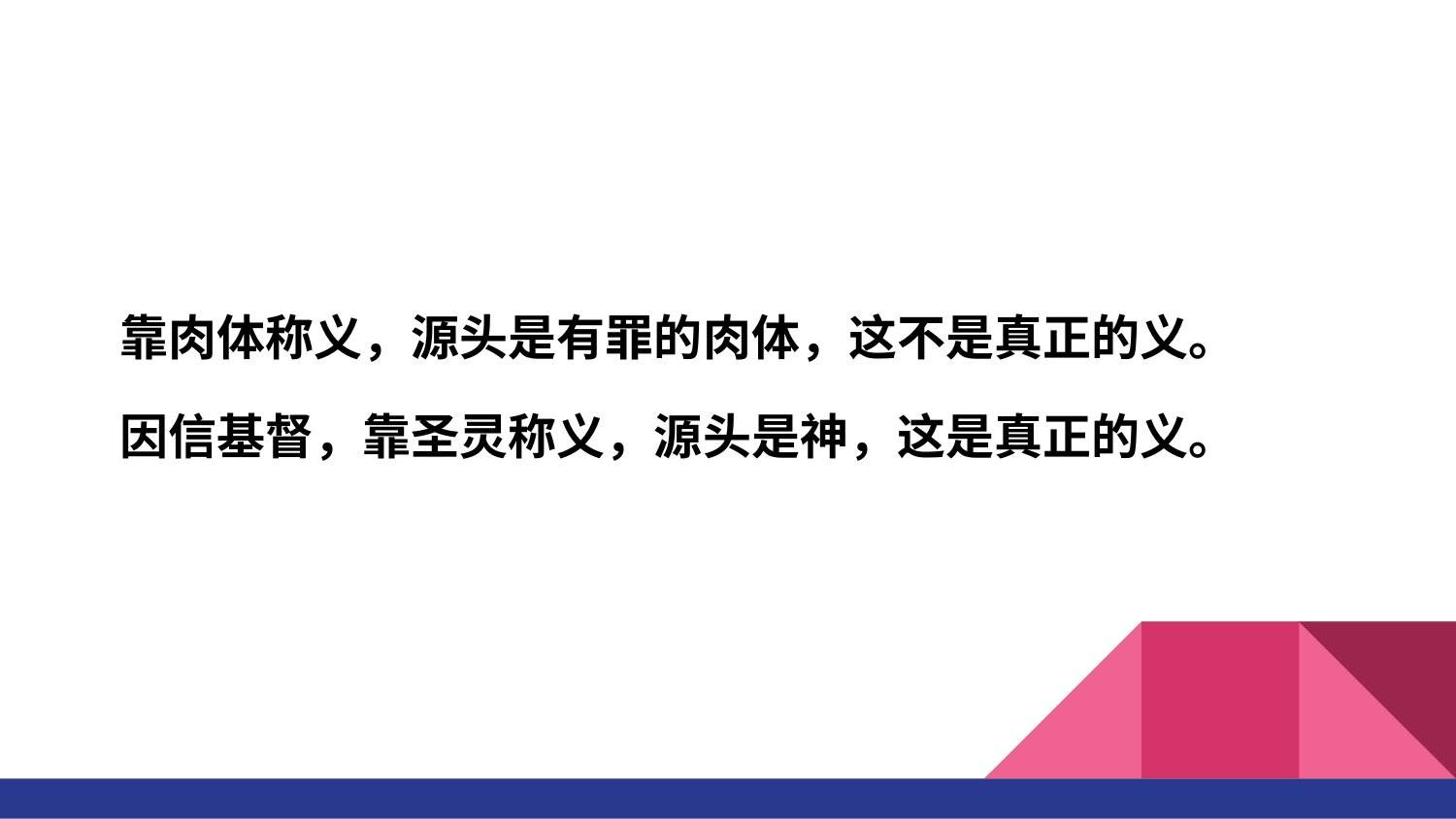

靠肉体称义，源头是有罪的肉体，这不是真正的义。
因信基督，靠圣灵称义，源头是神，这是真正的义。